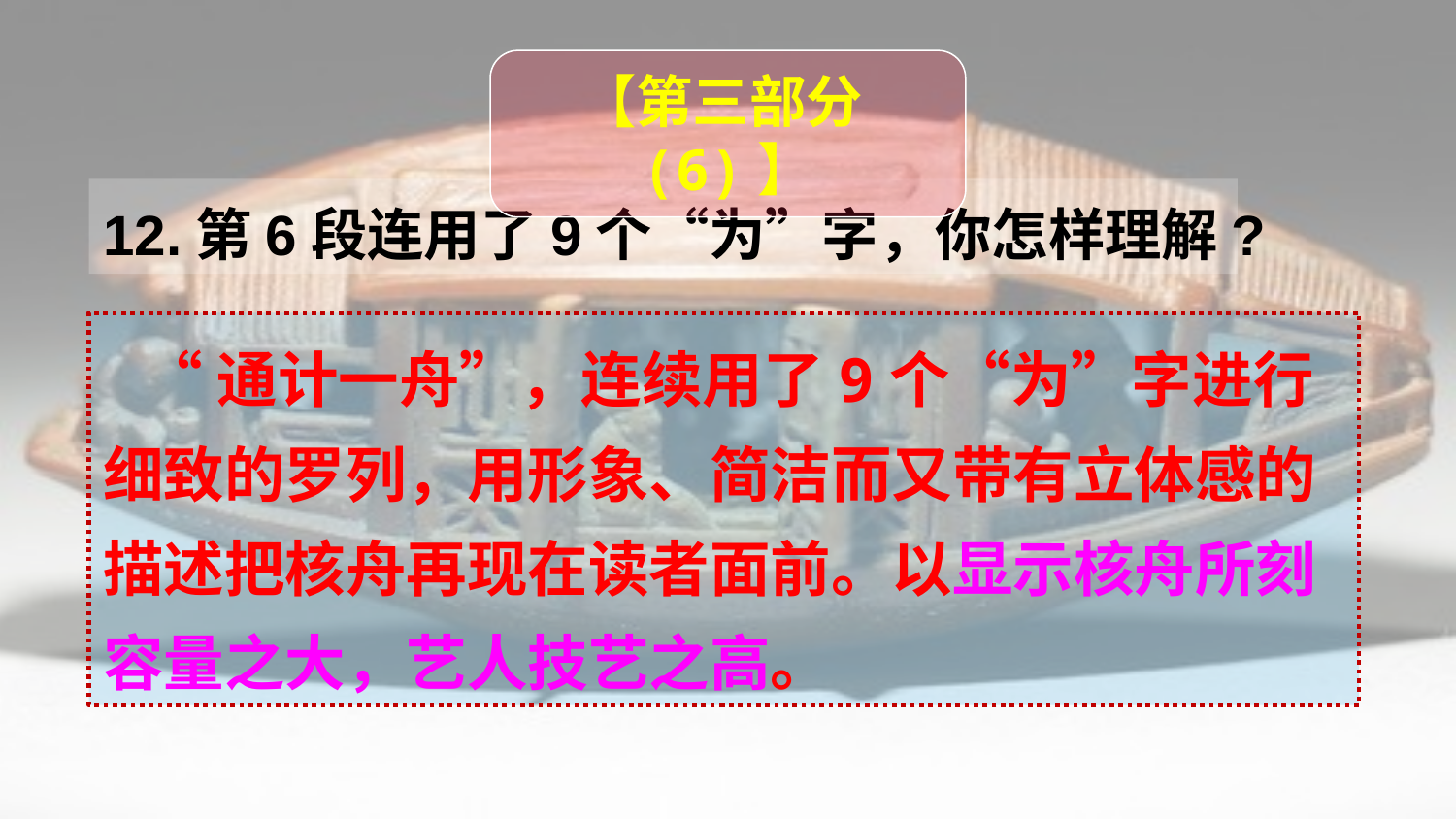

【第三部分(6)】
12.第6段连用了9个“为”字，你怎样理解?
   “通计一舟”，连续用了9个“为”字进行细致的罗列，用形象、简洁而又带有立体感的描述把核舟再现在读者面前。以显示核舟所刻容量之大，艺人技艺之高。